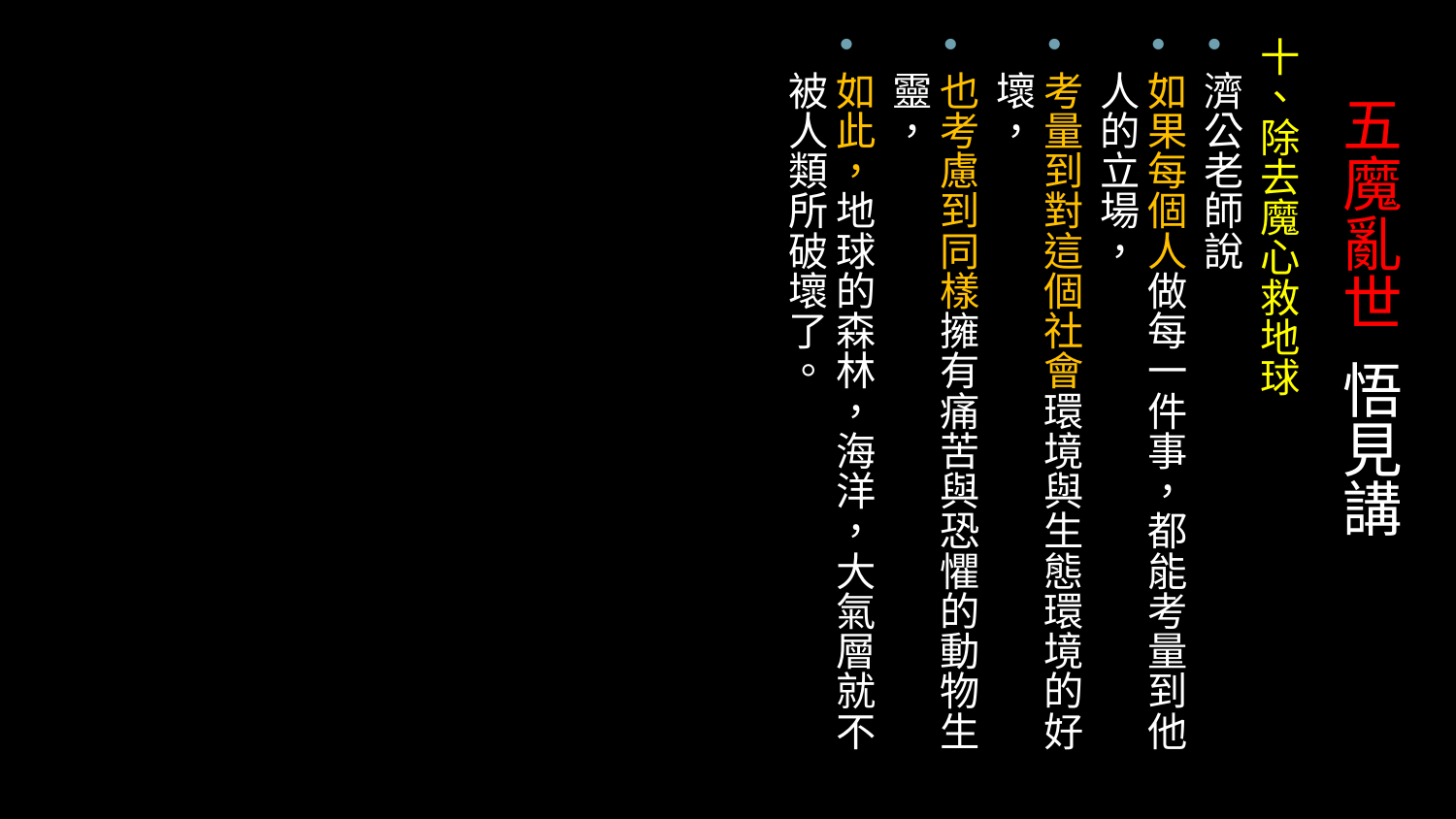

十、除去魔心救地球
濟公老師說
如果每個人做每一件事，都能考量到他人的立場，
考量到對這個社會環境與生態環境的好壞，
也考慮到同樣擁有痛苦與恐懼的動物生靈，
如此，地球的森林，海洋，大氣層就不被人類所破壞了。

# 五魔亂世  悟見講